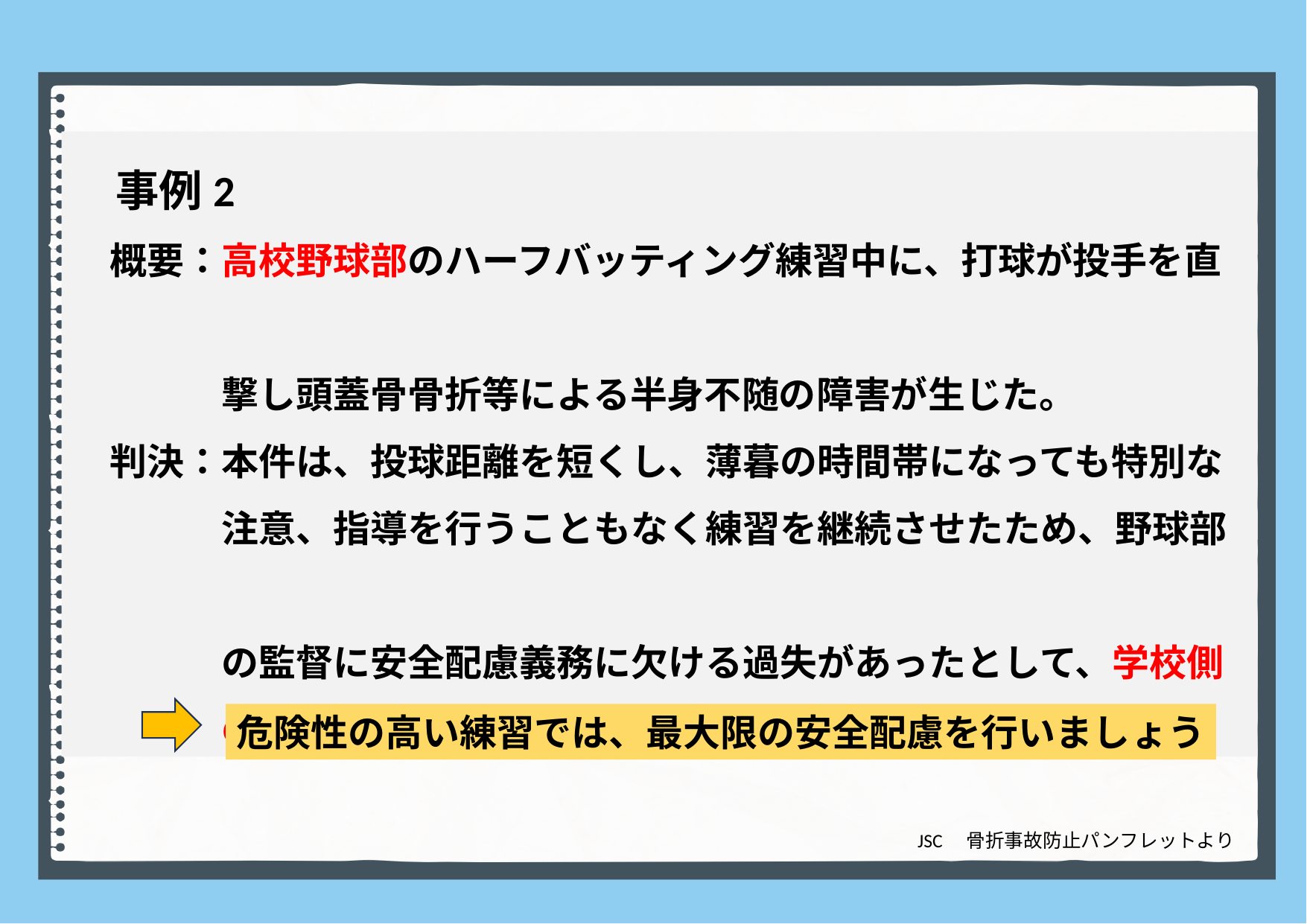

#
　事例2
　概要：高校野球部のハーフバッティング練習中に、打球が投手を直
　　　　撃し頭蓋骨骨折等による半身不随の障害が生じた。
　判決：本件は、投球距離を短くし、薄暮の時間帯になっても特別な
　　　　注意、指導を行うこともなく練習を継続させたため、野球部
　　　　の監督に安全配慮義務に欠ける過失があったとして、学校側
　　　　の損害賠償責任を認めた

危険性の高い練習では、最大限の安全配慮を行いましょう
JSC　骨折事故防止パンフレットより